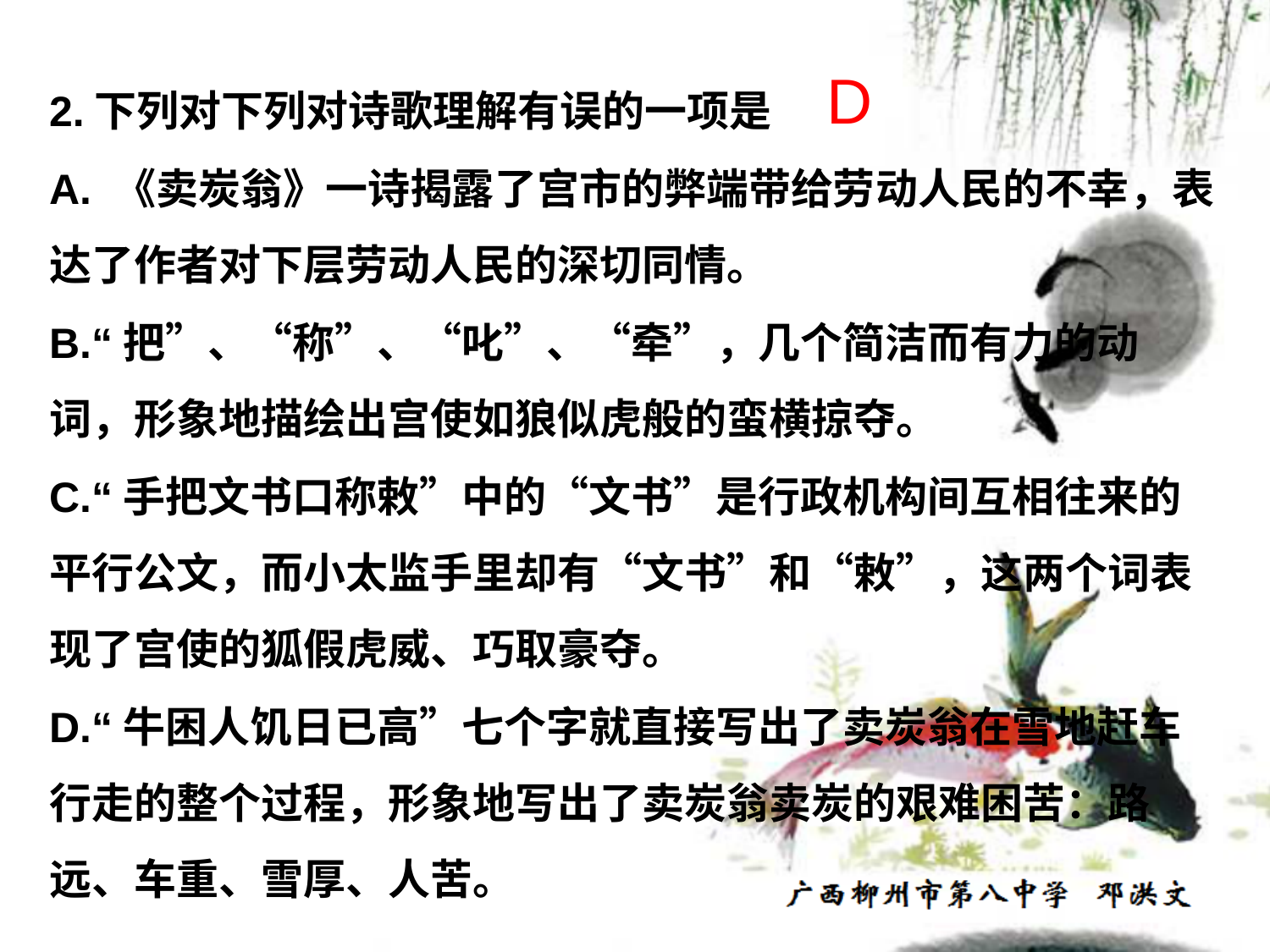

2.下列对下列对诗歌理解有误的一项是
A. 《卖炭翁》一诗揭露了宫市的弊端带给劳动人民的不幸，表达了作者对下层劳动人民的深切同情。
B.“把”、“称”、“叱”、“牵”，几个简洁而有力的动词，形象地描绘出宫使如狼似虎般的蛮横掠夺。
C.“手把文书口称敕”中的“文书”是行政机构间互相往来的平行公文，而小太监手里却有“文书”和“敕”，这两个词表现了宫使的狐假虎威、巧取豪夺。
D.“牛困人饥日已高”七个字就直接写出了卖炭翁在雪地赶车行走的整个过程，形象地写出了卖炭翁卖炭的艰难困苦：路远、车重、雪厚、人苦。
D